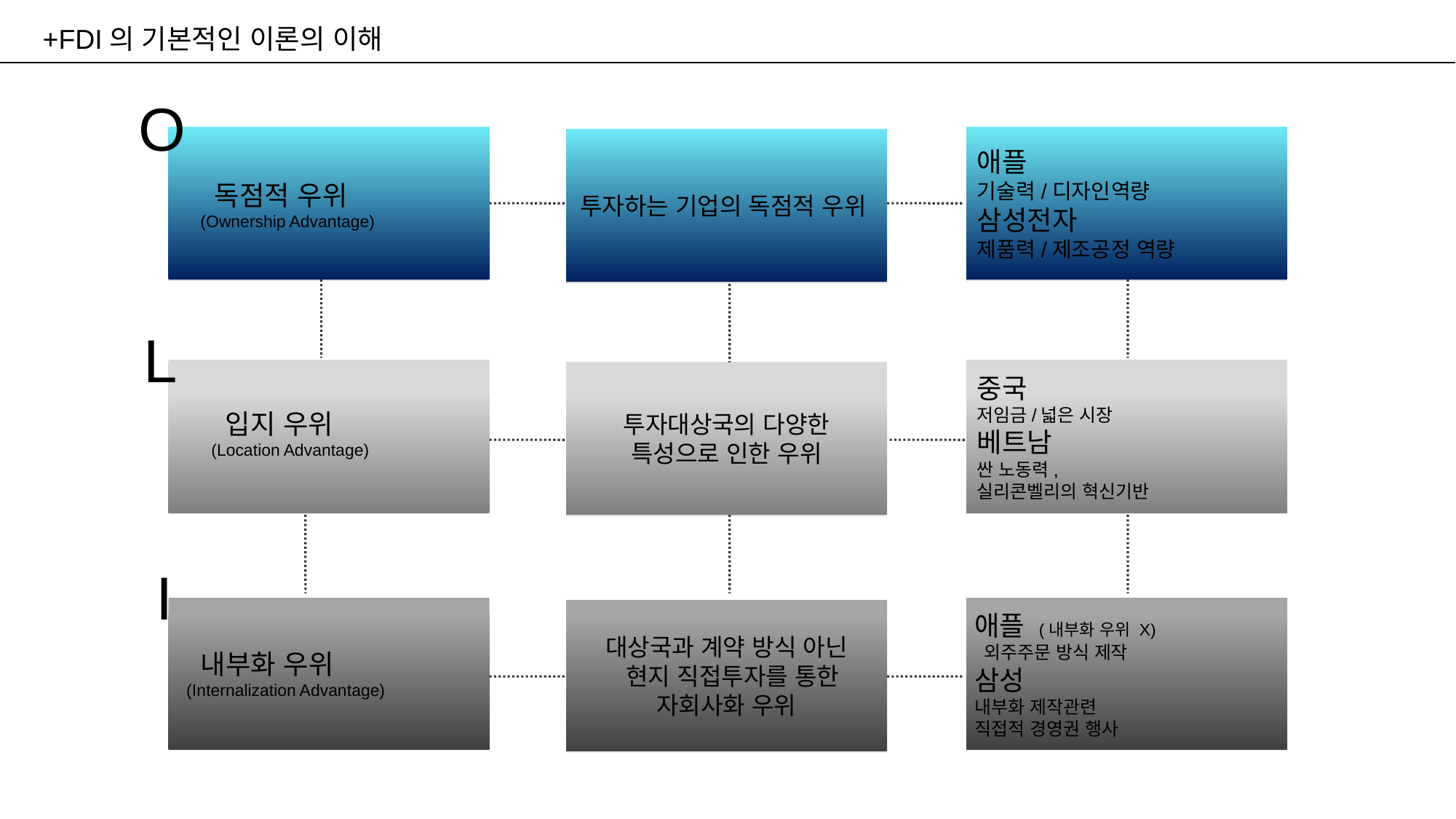

+FDI의 기본적인 이론의 이해
O

애플
기술력/디자인역량
삼성전자
제품력/제조공정 역량
투자하는 기업의 독점적 우위

 독점적 우위
(Ownership Advantage)

L

중국
저임금/넓은 시장
베트남
싼 노동력,
실리콘벨리의 혁신기반
투자대상국의 다양한 특성으로 인한 우위
 입지 우위
(Location Advantage)

I

대상국과 계약 방식 아닌
 현지 직접투자를 통한 자회사화 우위
애플 (내부화 우위 X)
 외주주문 방식 제작
삼성
내부화 제작관련
직접적 경영권 행사

 내부화 우위
(Internalization Advantage)